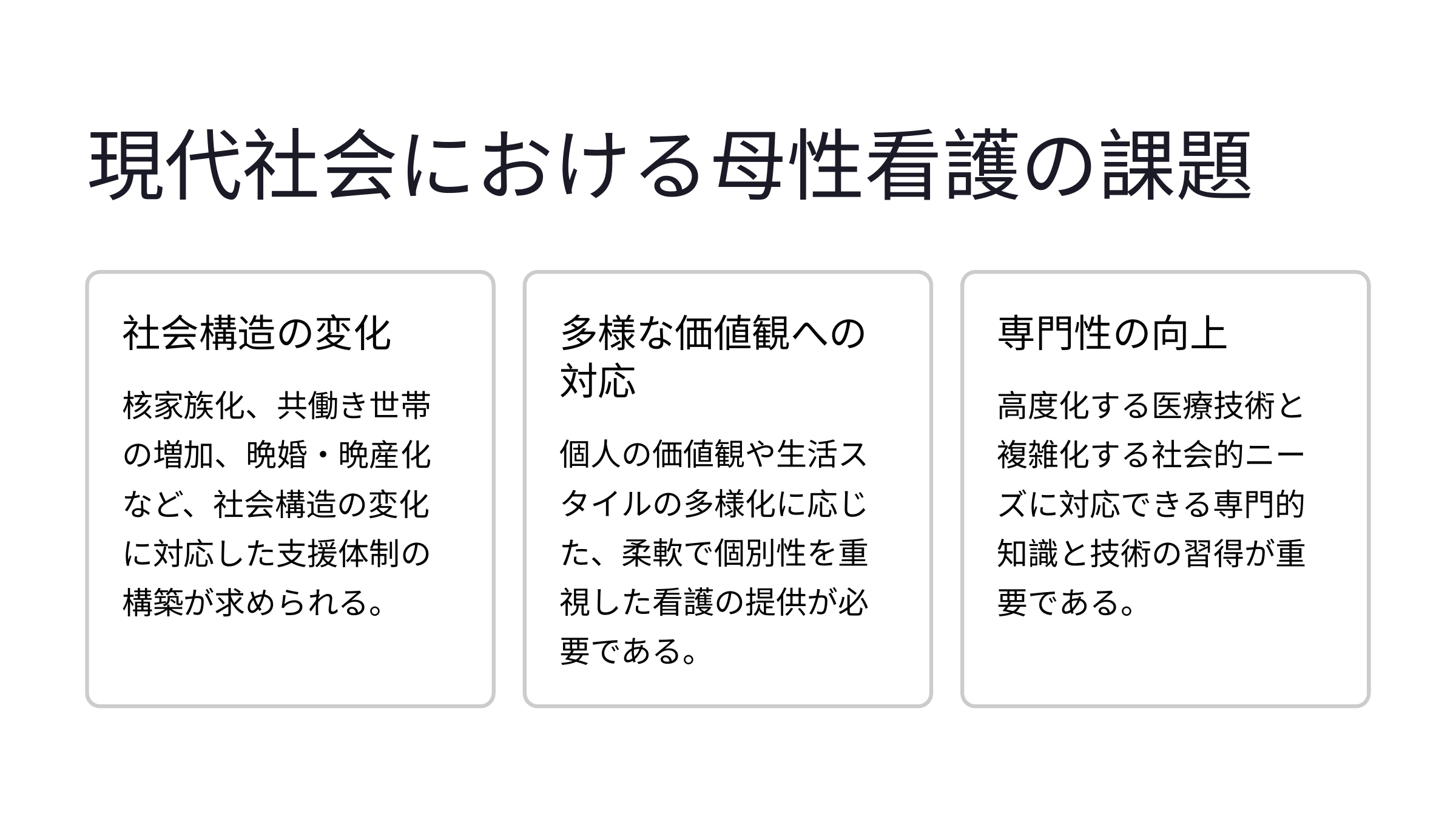

現代社会における母性看護の課題

社会構造の変化
多様な価値観への対応
専門性の向上
核家族化、共働き世帯の増加、晩婚・晩産化など、社会構造の変化に対応した支援体制の構築が求められる。
高度化する医療技術と複雑化する社会的ニーズに対応できる専門的知識と技術の習得が重要である。
個人の価値観や生活スタイルの多様化に応じた、柔軟で個別性を重視した看護の提供が必要である。